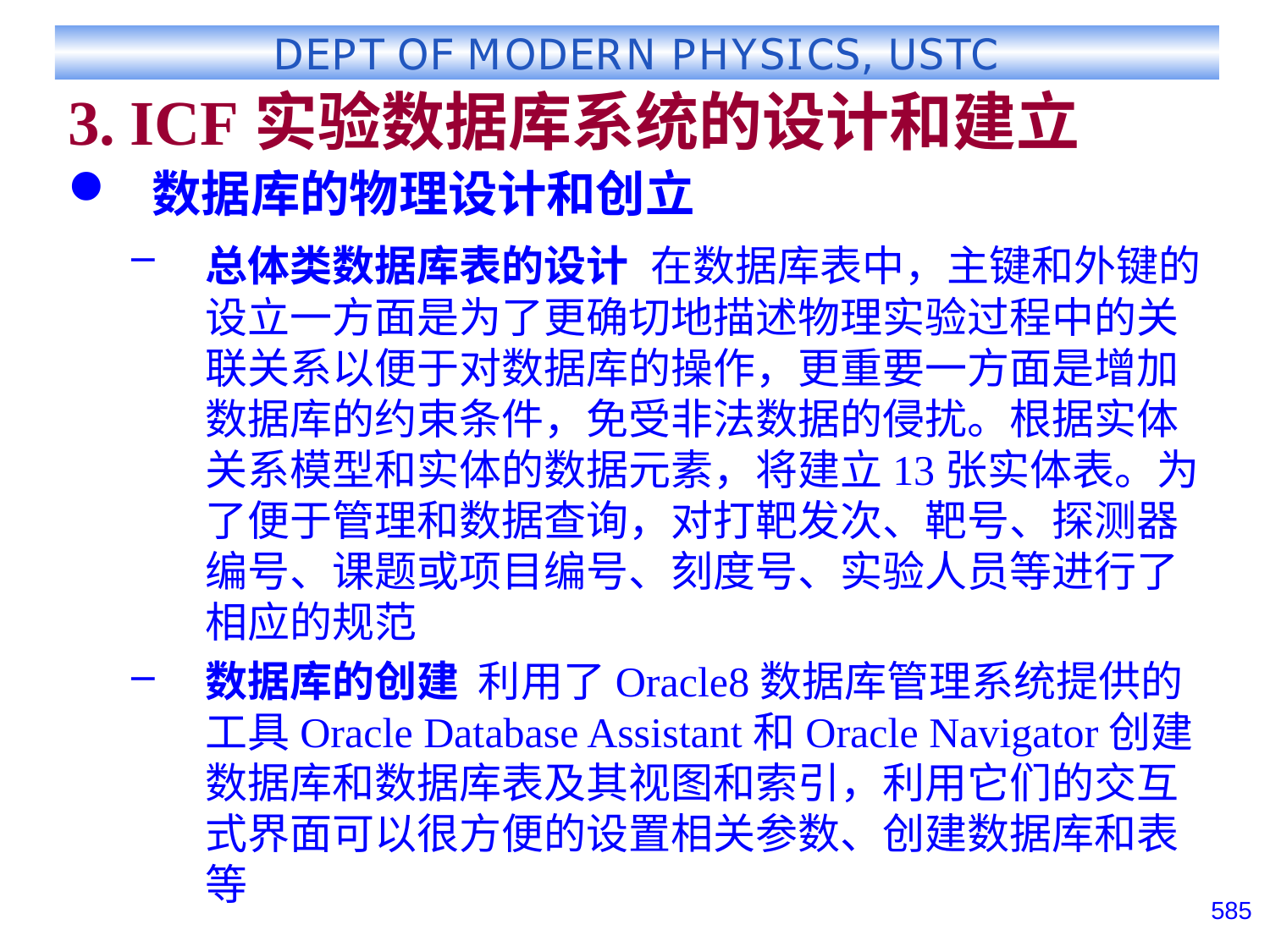

# ICF实验数据库系统的设计和建立
数据库的物理设计和创立
总体类数据库表的设计  在数据库表中，主键和外键的设立一方面是为了更确切地描述物理实验过程中的关联关系以便于对数据库的操作，更重要一方面是增加数据库的约束条件，免受非法数据的侵扰。根据实体关系模型和实体的数据元素，将建立13张实体表。为了便于管理和数据查询，对打靶发次、靶号、探测器编号、课题或项目编号、刻度号、实验人员等进行了相应的规范
数据库的创建  利用了Oracle8数据库管理系统提供的工具Oracle Database Assistant和Oracle Navigator创建数据库和数据库表及其视图和索引，利用它们的交互式界面可以很方便的设置相关参数、创建数据库和表等